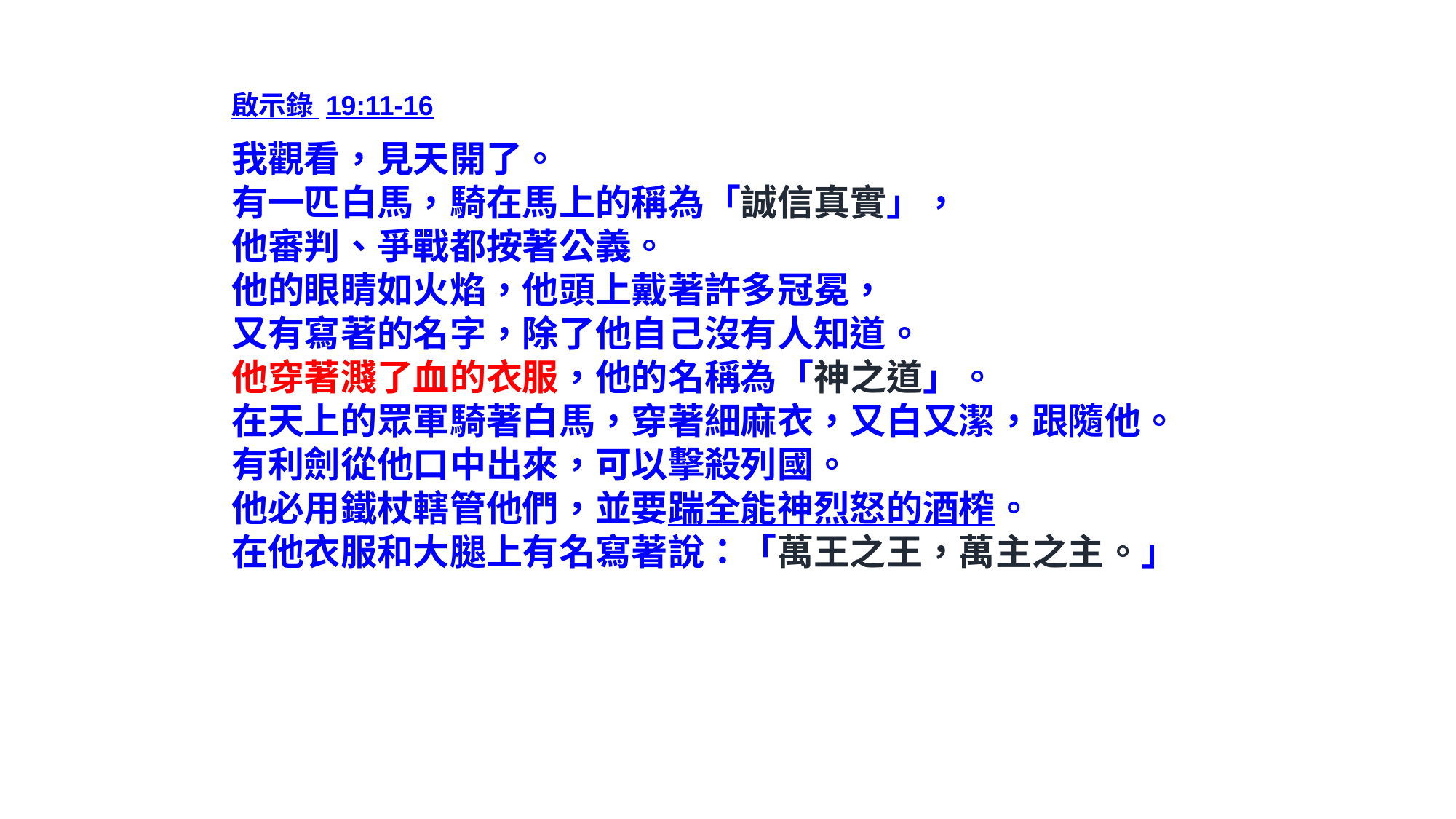

啟示錄 19:11-16

我觀看，見天開了。
有一匹白馬，騎在馬上的稱為「誠信真實」，
他審判、爭戰都按著公義。
他的眼睛如火焰，他頭上戴著許多冠冕，
又有寫著的名字，除了他自己沒有人知道。
他穿著濺了血的衣服，他的名稱為「神之道」。
在天上的眾軍騎著白馬，穿著細麻衣，又白又潔，跟隨他。
有利劍從他口中出來，可以擊殺列國。
他必用鐵杖轄管他們，並要踹全能神烈怒的酒榨。
在他衣服和大腿上有名寫著說：「萬王之王，萬主之主。」